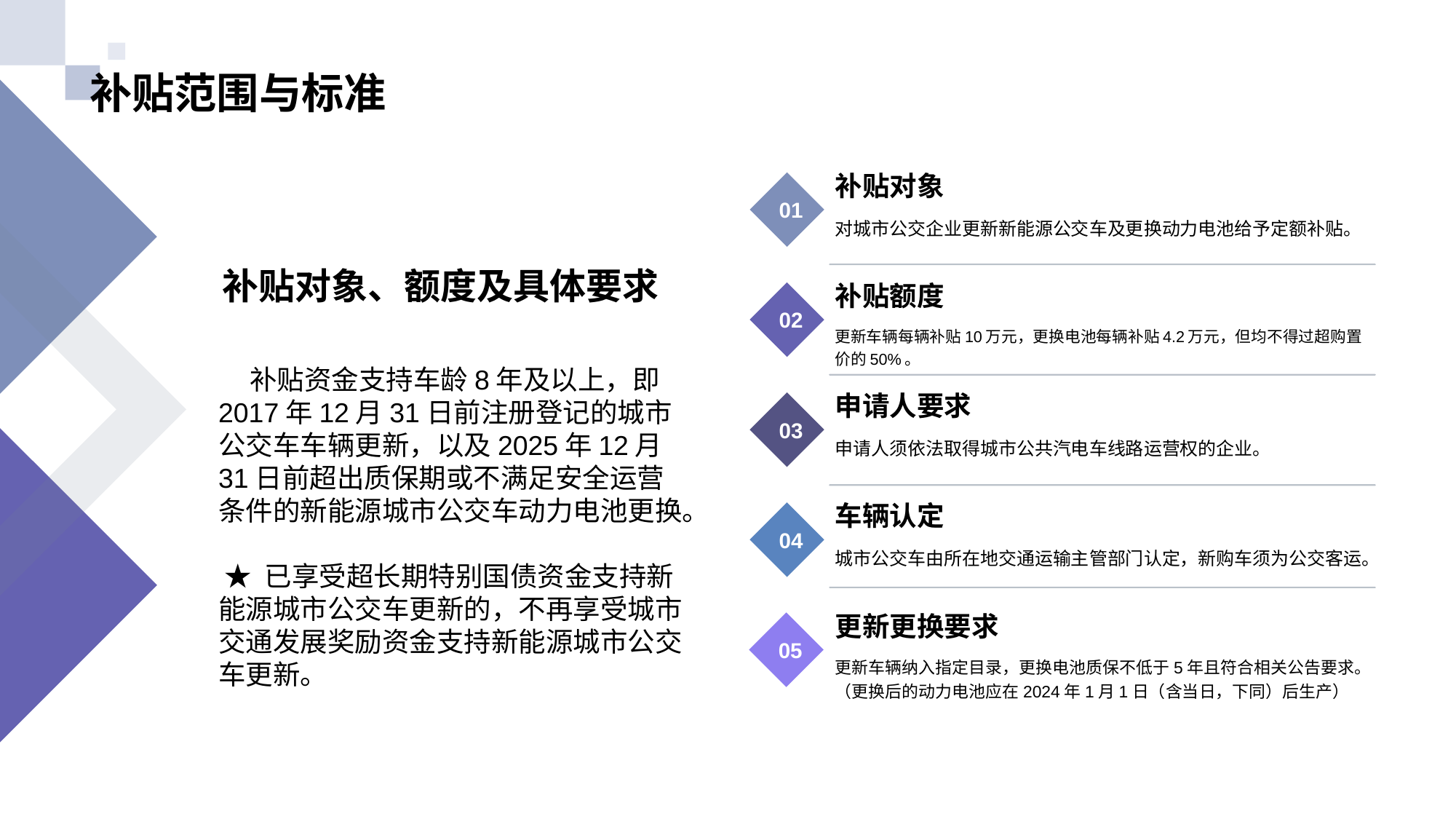

# 补贴范围与标准

补贴对象
01
对城市公交企业更新新能源公交车及更换动力电池给予定额补贴。
补贴对象、额度及具体要求
补贴额度
02
更新车辆每辆补贴10万元，更换电池每辆补贴4.2万元，但均不得过超购置价的50%。

申请人要求
03
申请人须依法取得城市公共汽电车线路运营权的企业。

车辆认定
04
城市公交车由所在地交通运输主管部门认定，新购车须为公交客运。
更新更换要求
05
更新车辆纳入指定目录，更换电池质保不低于5年且符合相关公告要求。（更换后的动力电池应在2024年1月1日（含当日，下同）后生产）
    补贴资金支持车龄8年及以上，即2017年12月31日前注册登记的城市公交车车辆更新，以及2025年12月31日前超出质保期或不满足安全运营条件的新能源城市公交车动力电池更换。

 ★ 已享受超长期特别国债资金支持新能源城市公交车更新的，不再享受城市交通发展奖励资金支持新能源城市公交车更新。